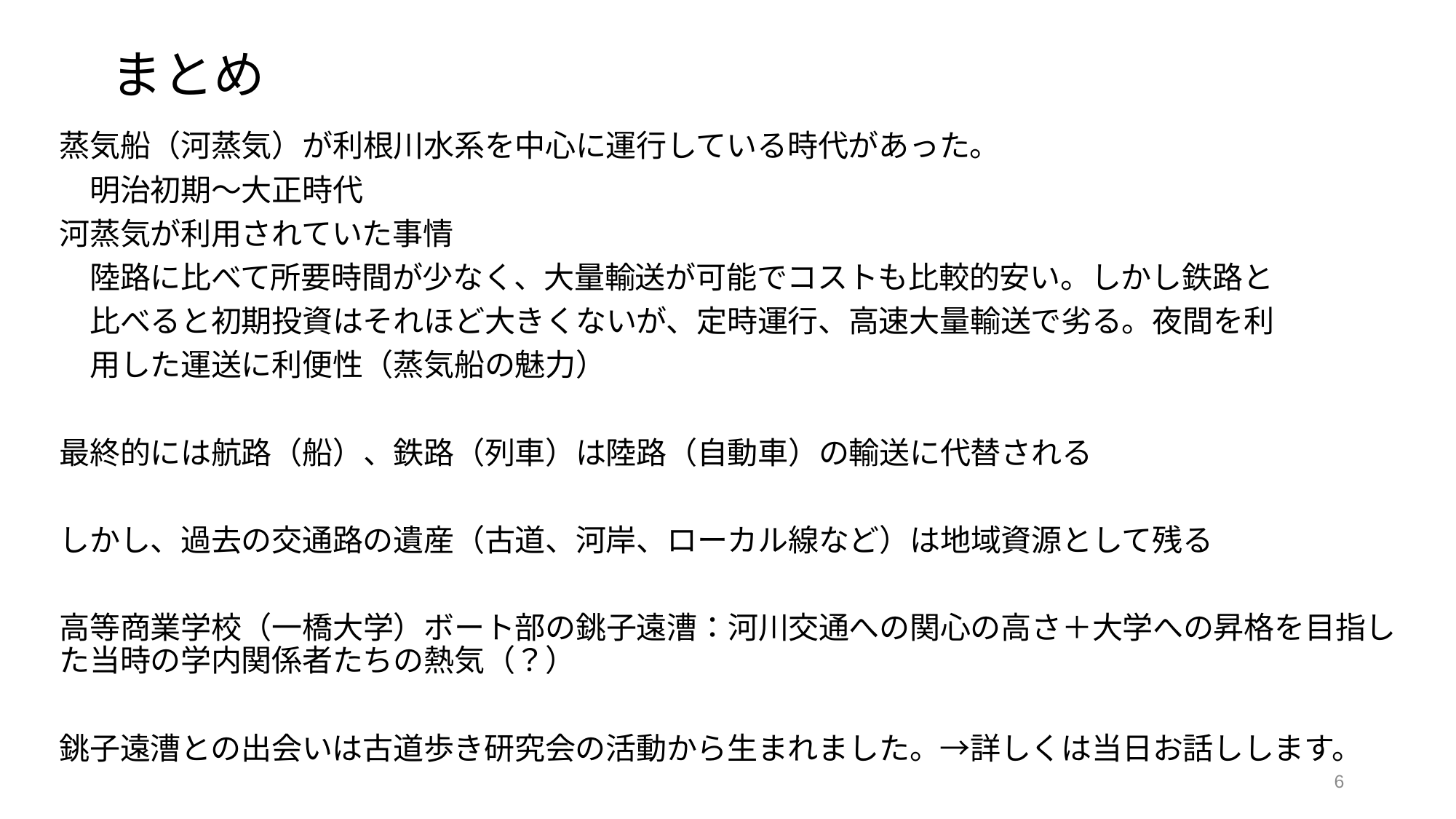

# まとめ
蒸気船（河蒸気）が利根川水系を中心に運行している時代があった。
　明治初期～大正時代
河蒸気が利用されていた事情
　陸路に比べて所要時間が少なく、大量輸送が可能でコストも比較的安い。しかし鉄路と
　比べると初期投資はそれほど大きくないが、定時運行、高速大量輸送で劣る。夜間を利
　用した運送に利便性（蒸気船の魅力）

最終的には航路（船）、鉄路（列車）は陸路（自動車）の輸送に代替される

しかし、過去の交通路の遺産（古道、河岸、ローカル線など）は地域資源として残る

高等商業学校（一橋大学）ボート部の銚子遠漕：河川交通への関心の高さ＋大学への昇格を目指した当時の学内関係者たちの熱気（？）

銚子遠漕との出会いは古道歩き研究会の活動から生まれました。→詳しくは当日お話しします。

6